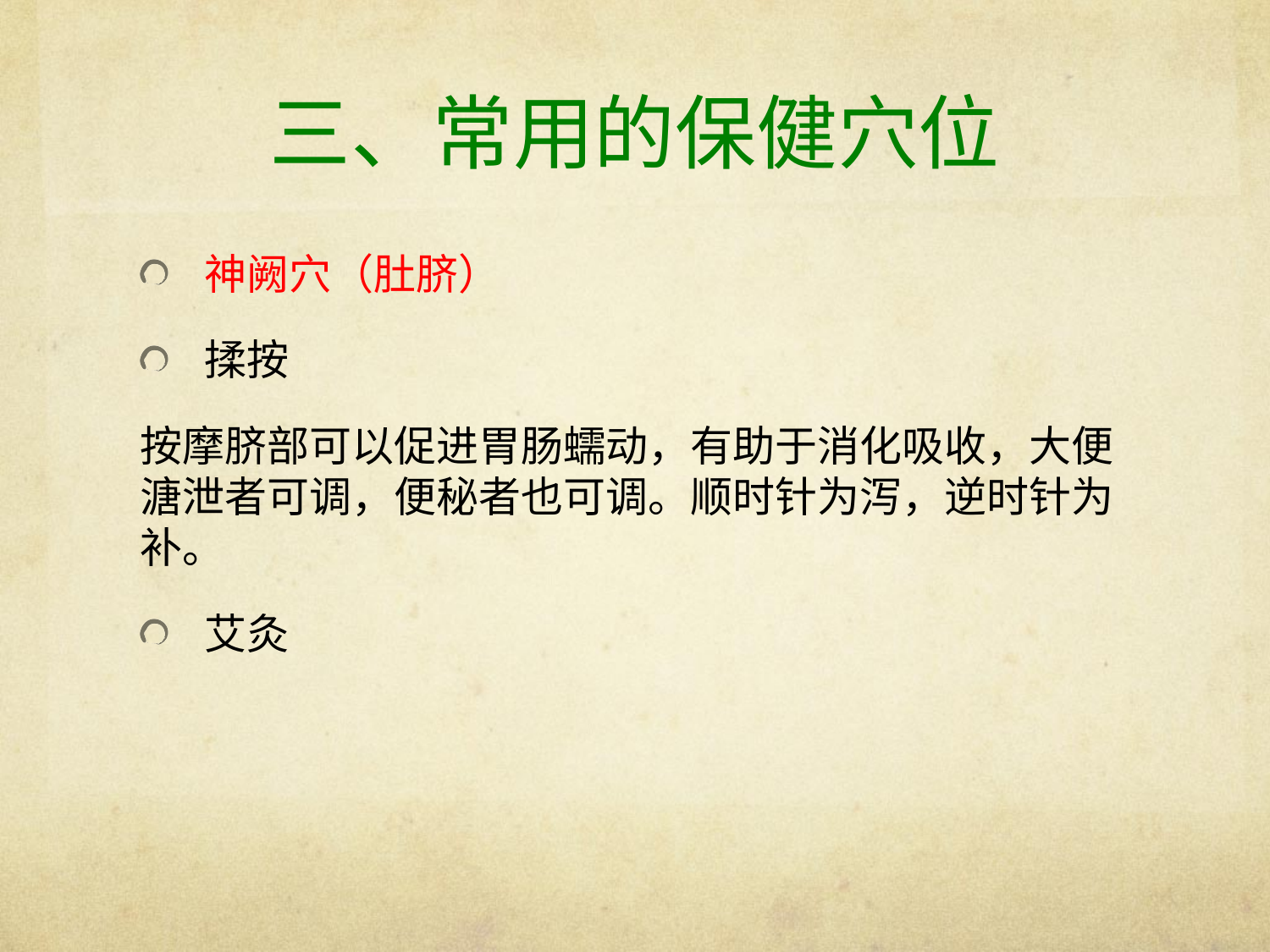

# 三、常用的保健穴位
神阙穴（肚脐）
揉按
按摩脐部可以促进胃肠蠕动，有助于消化吸收，大便溏泄者可调，便秘者也可调。顺时针为泻，逆时针为补。
艾灸